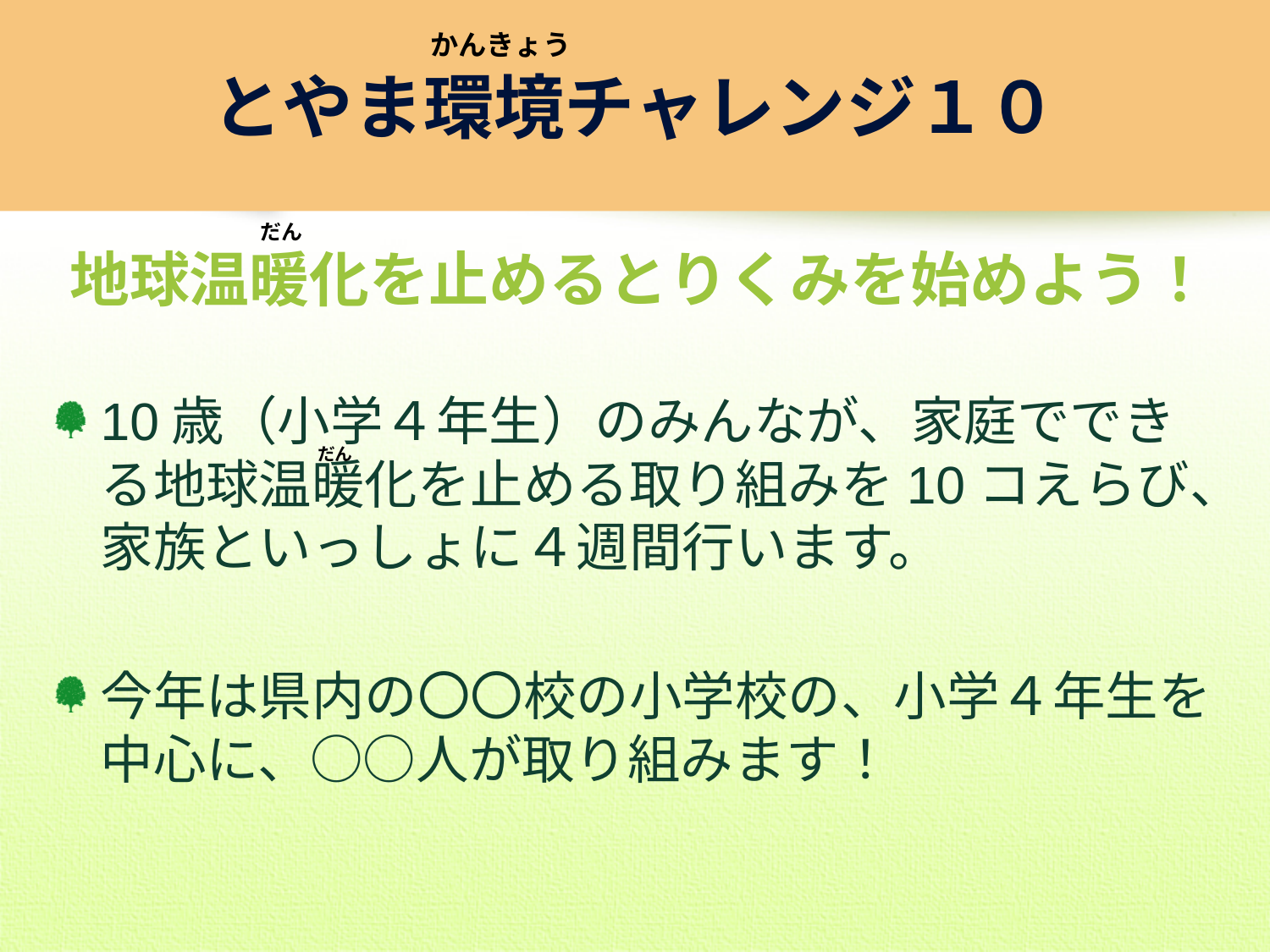

とやま環境チャレンジ１０
かんきょう
だん
地球温暖化を止めるとりくみを始めよう！
10歳（小学４年生）のみんなが、家庭でできる地球温暖化を止める取り組みを10コえらび、家族といっしょに４週間行います。

今年は県内の〇〇校の小学校の、小学４年生を中心に、○○人が取り組みます！

だん